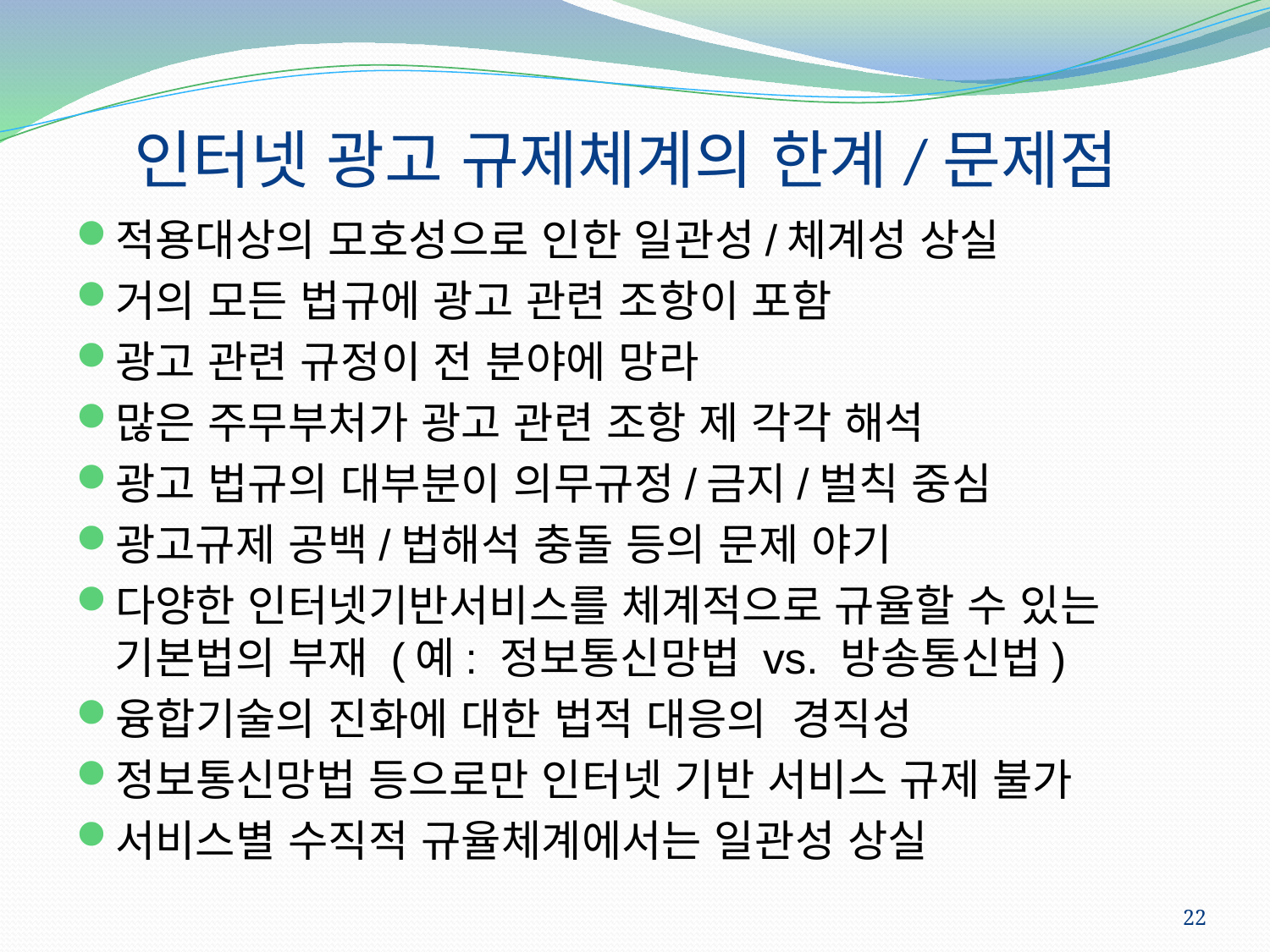

# 인터넷 광고 규제체계의 한계/문제점
적용대상의 모호성으로 인한 일관성/체계성 상실
거의 모든 법규에 광고 관련 조항이 포함
광고 관련 규정이 전 분야에 망라
많은 주무부처가 광고 관련 조항 제 각각 해석
광고 법규의 대부분이 의무규정/금지/벌칙 중심
광고규제 공백/법해석 충돌 등의 문제 야기
다양한 인터넷기반서비스를 체계적으로 규율할 수 있는 기본법의 부재 (예: 정보통신망법 vs. 방송통신법)
융합기술의 진화에 대한 법적 대응의  경직성
정보통신망법 등으로만 인터넷 기반 서비스 규제 불가
서비스별 수직적 규율체계에서는 일관성 상실

22